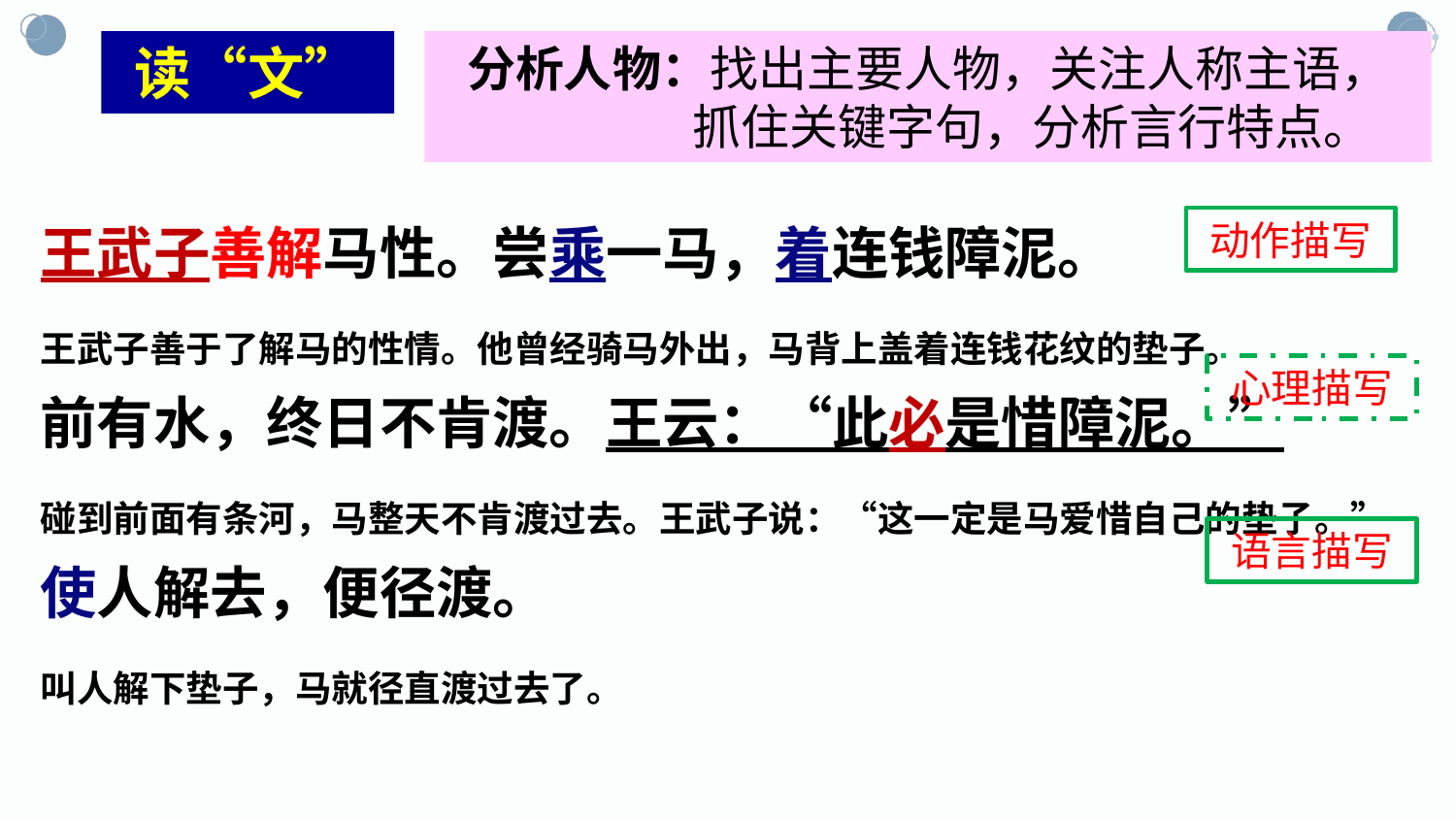

读“文”
分析人物：找出主要人物，关注人称主语，
                  抓住关键字句，分析言行特点。
王武子善解马性。尝乘一马，着连钱障泥。
王武子善于了解马的性情。他曾经骑马外出，马背上盖着连钱花纹的垫子。
前有水，终日不肯渡。王云：“此必是惜障泥。”
碰到前面有条河，马整天不肯渡过去。王武子说：“这一定是马爱惜自己的垫子。”
使人解去，便径渡。
叫人解下垫子，马就径直渡过去了。
动作描写
心理描写
语言描写